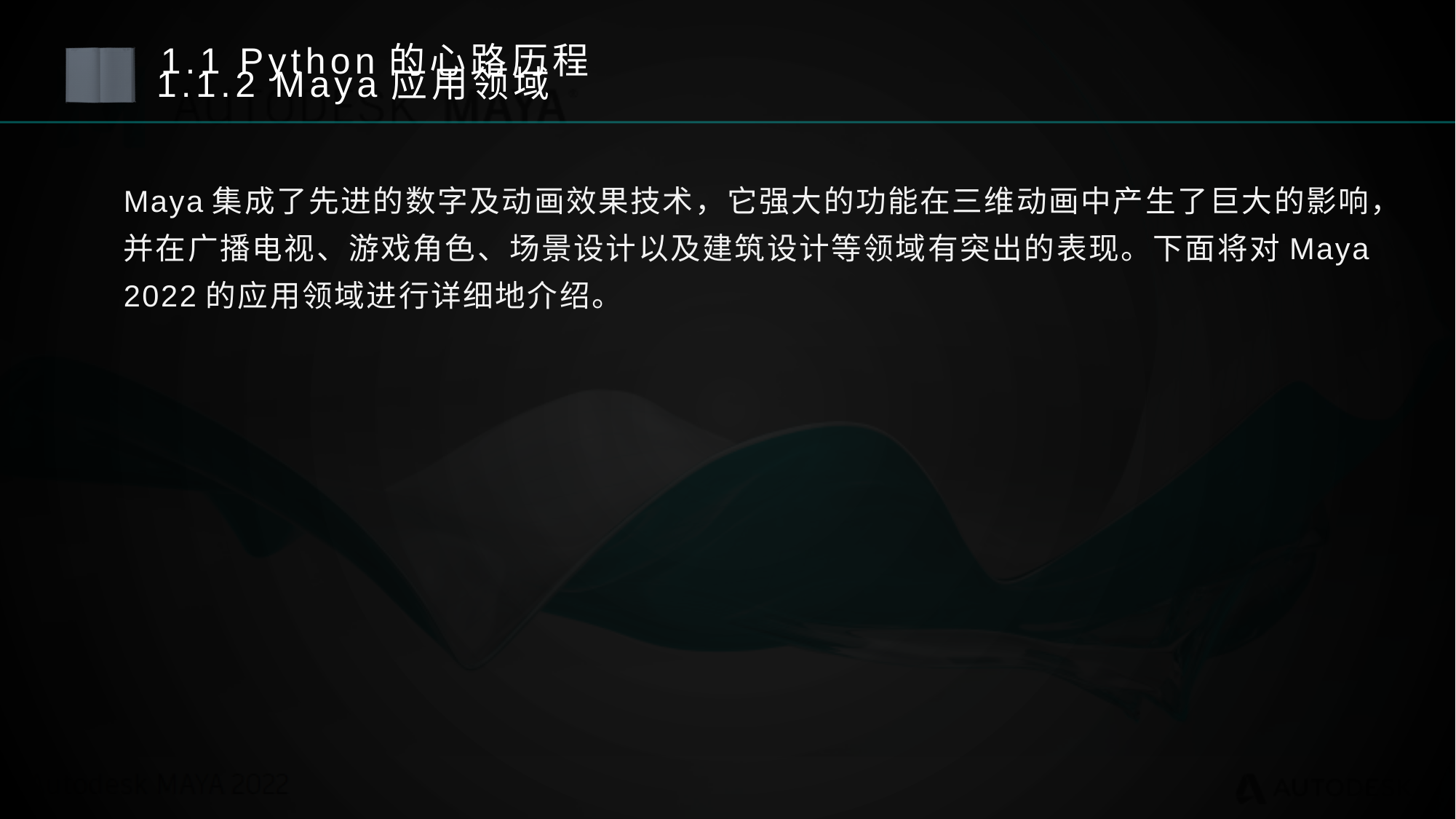

1.1 Python的心路历程
1.1.2 Maya应用领域
Maya集成了先进的数字及动画效果技术，它强大的功能在三维动画中产生了巨大的影响，并在广播电视、游戏角色、场景设计以及建筑设计等领域有突出的表现。下面将对Maya 2022的应用领域进行详细地介绍。